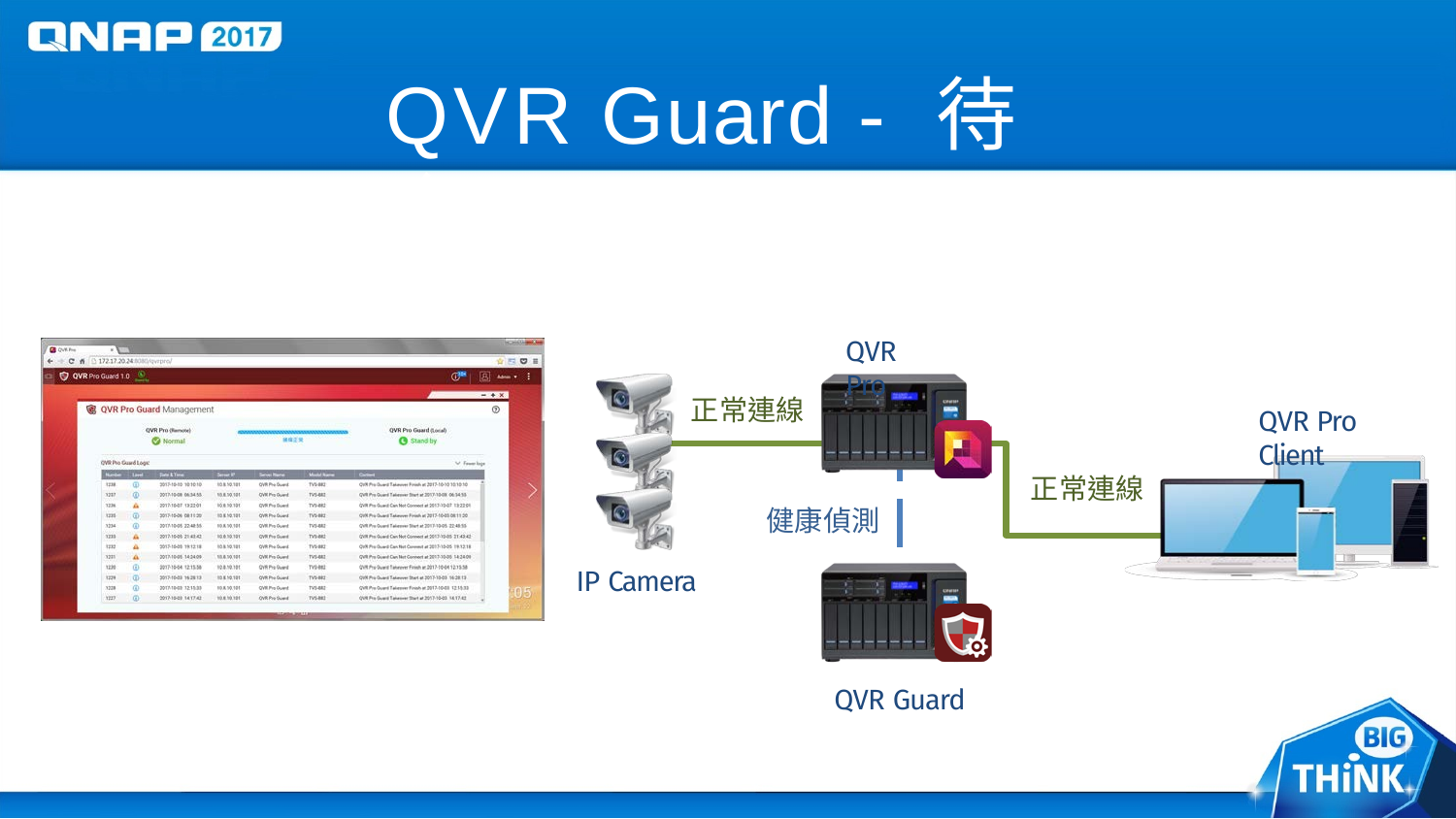

# QVR Guard - 待命
QVR Pro

正常連線
QVR Pro Client

正常連線
健康偵測
IP Camera

QVR Guard